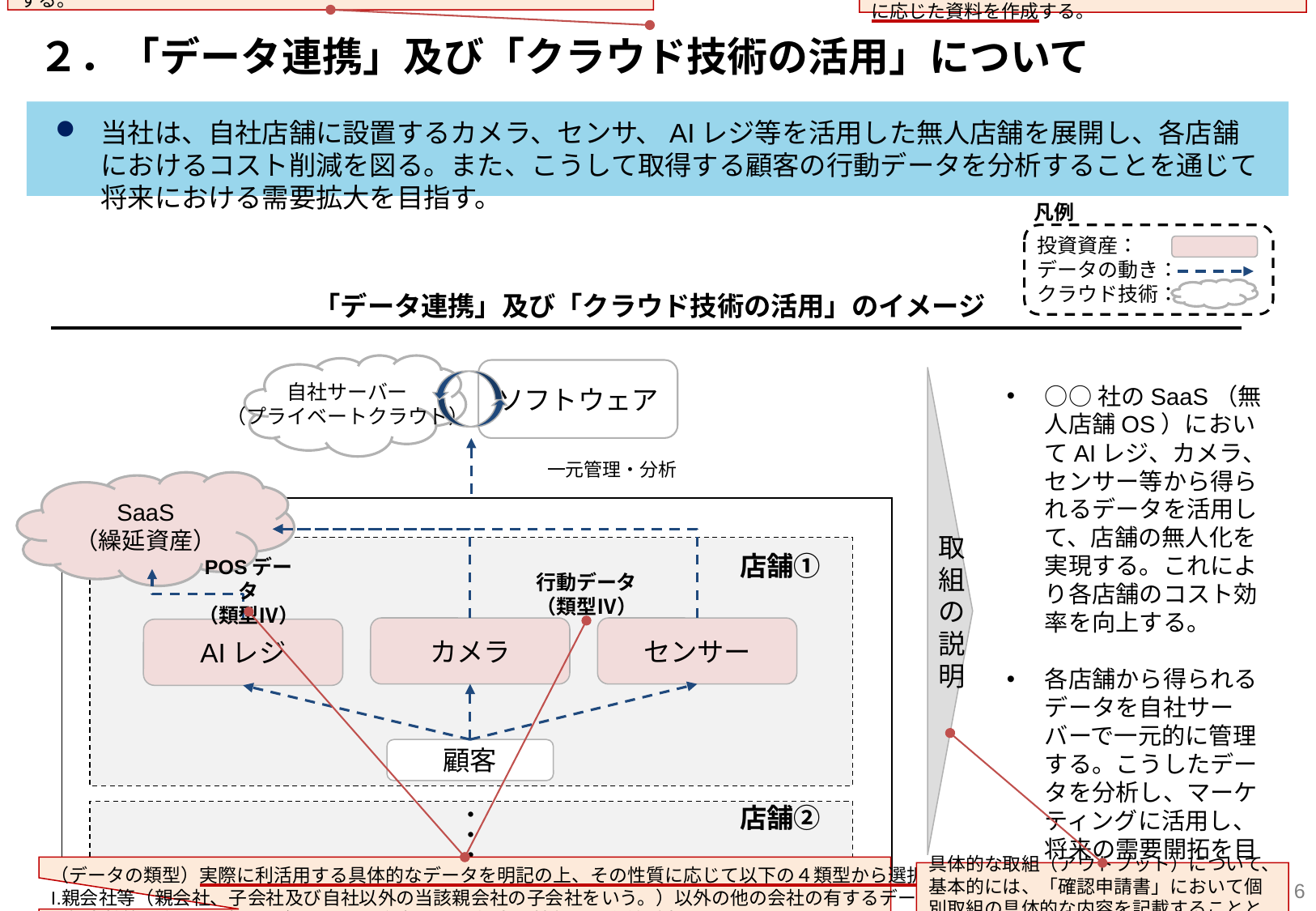

DXの取組の事業領域が多岐にわたり、事業者におけるプロジェクト単位をひとまとめに記載することが困難な場合は、グルーピングの上、複数枚作成することも可能。複数枚作成する場合は、「１．事業適応計画の基本的ストーリーの補足資料」に記載する具体的な取組との対応関係を明確にする。
本資料は、作成に当たっての参考資料（イメージ）であるので、各事業者の個別取組の内容や、利活用するデータの種類・性質、事業適応計画に基づき投資する資産を含むシステム等の全体構成に応じた資料を作成する。
# ２．「データ連携」及び「クラウド技術の活用」について
当社は、自社店舗に設置するカメラ、センサ、AIレジ等を活用した無人店舗を展開し、各店舗におけるコスト削減を図る。また、こうして取得する顧客の行動データを分析することを通じて将来における需要拡大を目指す。
凡例

投資資産：
データの動き：
クラウド技術：

「データ連携」及び「クラウド技術の活用」のイメージ
自社サーバー
（プライベートクラウド）
ソフトウェア

一元管理・分析
SaaS
（繰延資産）

店舗①

行動データ
（類型Ⅳ）
POSデータ
（類型Ⅳ）
センサー
カメラ
AIレジ
顧客
店舗②
・・・

○○社のSaaS（無人店舗OS）においてAIレジ、カメラ、センサー等から得られるデータを活用して、店舗の無人化を実現する。これにより各店舗のコスト効率を向上する。

各店舗から得られるデータを自社サーバーで一元的に管理する。こうしたデータを分析し、マーケティングに活用し、将来の需要開拓を目指す方針。
取
組
の
説
明
（データの類型）実際に利活用する具体的なデータを明記の上、その性質に応じて以下の４類型から選択する
親会社等（親会社、子会社及び自社以外の当該親会社の子会社をいう。）以外の他の会社の有するデータ
親会社等の有するデータ（漏えい又は毀損をした場合に競争上不利益が生ずるおそれのあるものに限る。）
個人の有するデータ
認定事業適応事業者がセンサー等を利用して新たに取得するデータ
具体的な取組（アウトプット）について、基本的には、「確認申請書」において個別取組の具体的な内容を記載することとされているため、　上のように取組の説明として文章で説明する、又はデータ連携図を拡大し、インプットだけでなく、アウトプットまでを一貫したイメージを図示した上で、取組内容の補足をする形での説明をする。図中のデータをどのように活用していくのかが分かるような説明が必要（形式自由）。